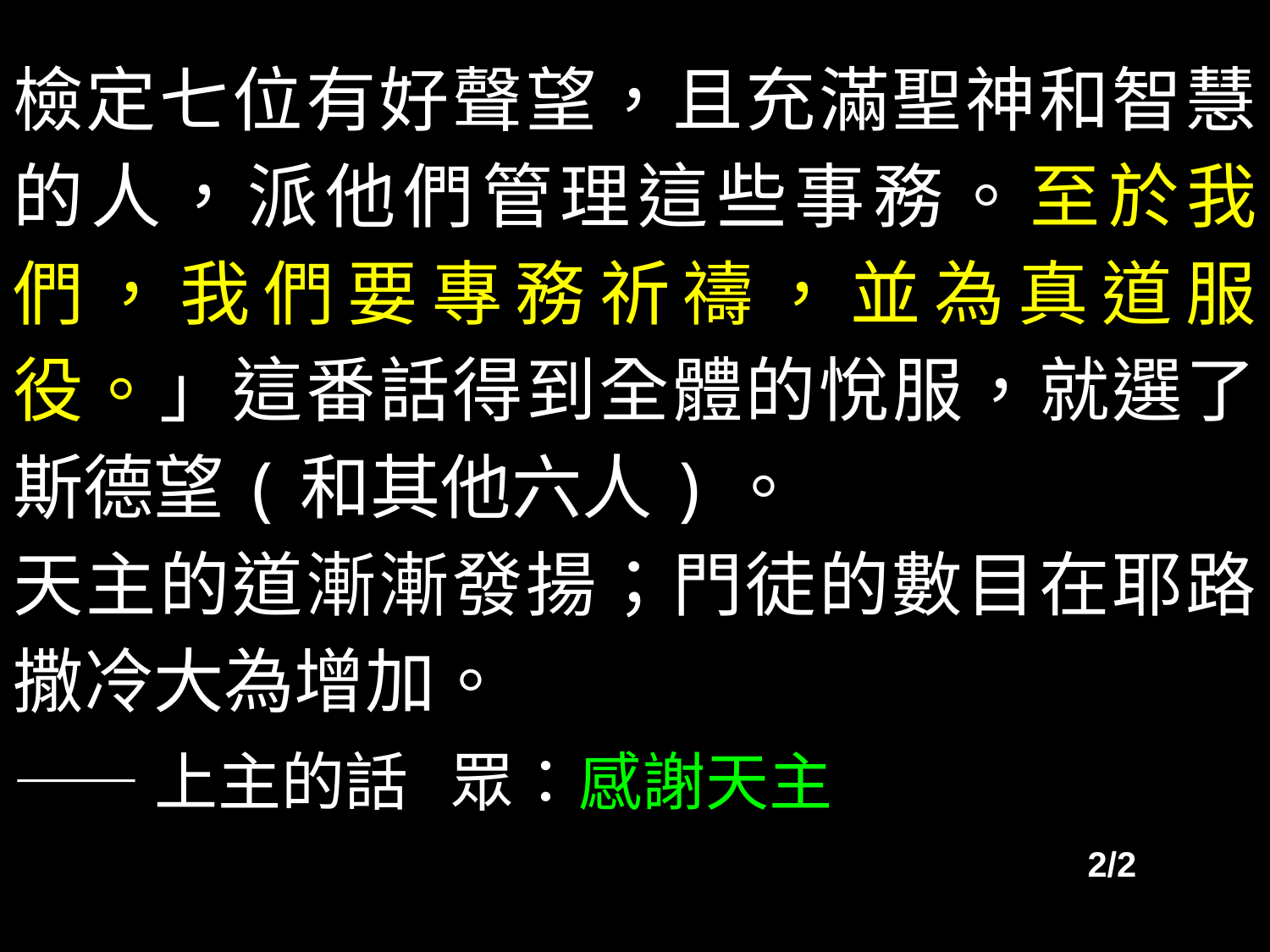

檢定七位有好聲望，且充滿聖神和智慧的人，派他們管理這些事務。至於我們，我們要專務祈禱，並為真道服役。」這番話得到全體的悅服，就選了斯德望(和其他六人)。
天主的道漸漸發揚；門徒的數目在耶路撒冷大為增加。
——上主的話   眾：感謝天主
2/2